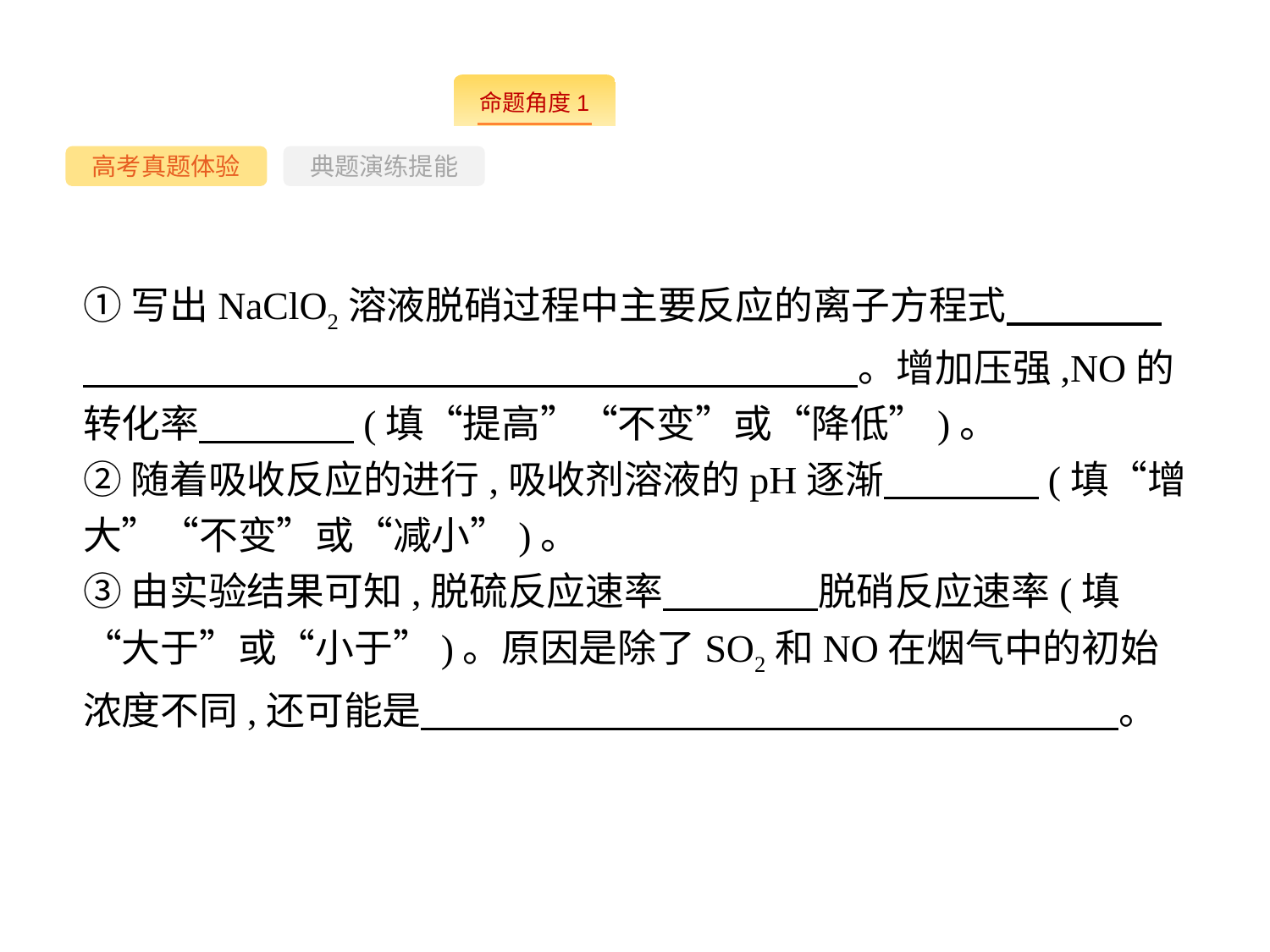

-18-
高考真题体验
典题演练提能
①写出NaClO2溶液脱硝过程中主要反应的离子方程式　　　　　　　　　　　　　　　　　　　　　　　　。增加压强,NO的转化率　　　　(填“提高”“不变”或“降低”)。
②随着吸收反应的进行,吸收剂溶液的pH逐渐　　　　(填“增大”“不变”或“减小”)。
③由实验结果可知,脱硫反应速率　　　　脱硝反应速率(填“大于”或“小于”)。原因是除了SO2和NO在烟气中的初始浓度不同,还可能是　　　　　　　　　　　　　　　　　　。